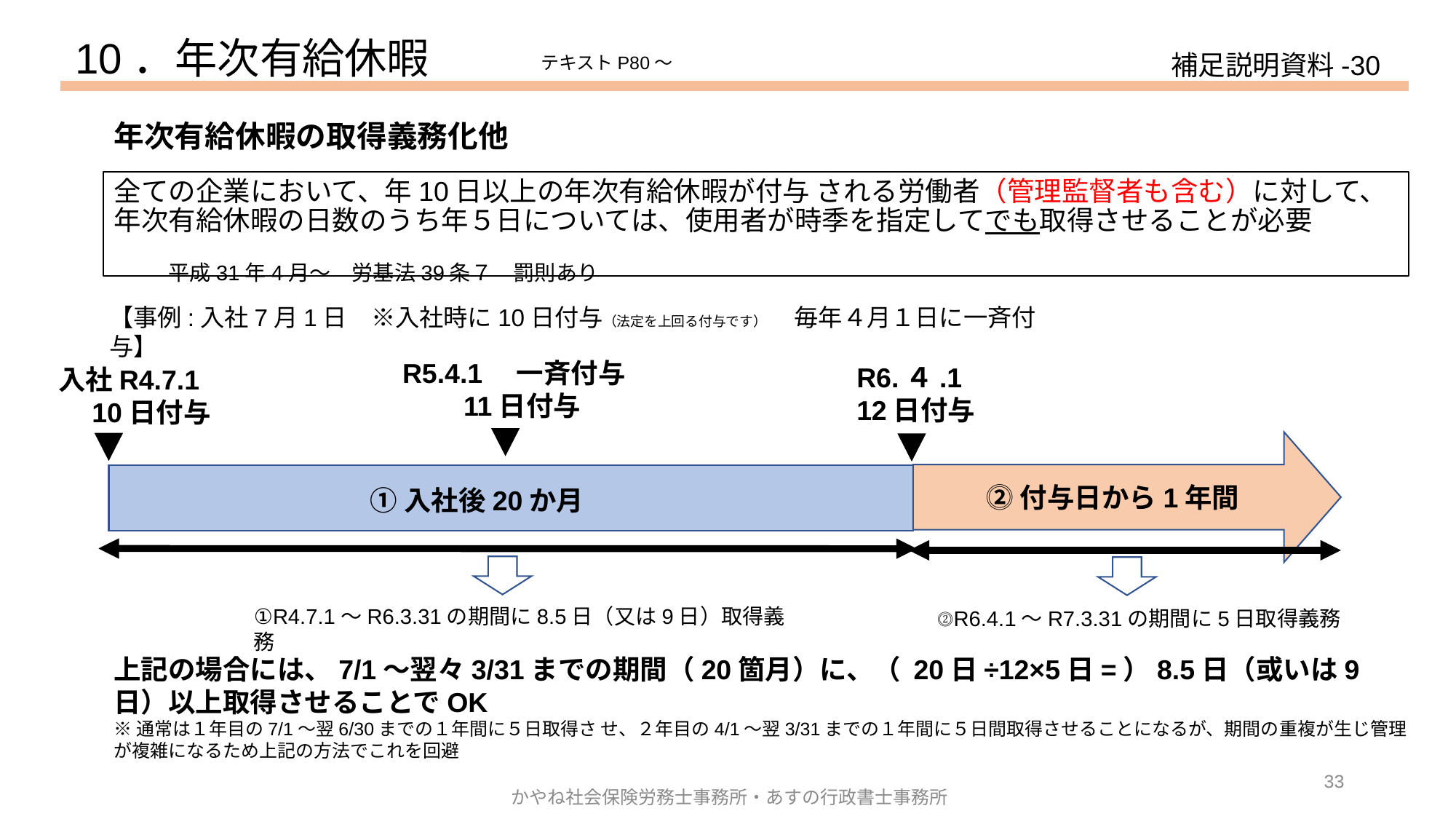

10．年次有給休暇
補足説明資料-30
テキストP80～
年次有給休暇の取得義務化他
全ての企業において、年10日以上の年次有給休暇が付与 される労働者（管理監督者も含む）に対して、年次有給休暇の日数のうち年５日については、使用者が時季を指定してでも取得させることが必要
　　　　　　　　　　　　　　　　　　　　　　　　　　　　　　　　　　　　　　　　　　　　　　　　　平成31年4月～　労基法39条７　罰則あり

【事例:入社7月1日　※入社時に10日付与（法定を上回る付与です）　　毎年４月１日に一斉付与】
R5.4.1　一斉付与
　　11日付与
R6.４.1
12日付与
入社R4.7.1
　10日付与
⓶付与日から1年間

①入社後20か月

①R4.7.1～R6.3.31の期間に8.5日（又は9日）取得義務

⓶R6.4.1～R7.3.31の期間に5日取得義務
上記の場合には、7/1～翌々3/31までの期間（20箇月）に、（ 20日÷12×5日=）8.5日（或いは9日）以上取得させることでOK
※通常は１年目の7/1～翌6/30までの１年間に５日取得さ せ、２年目の4/1～翌3/31までの１年間に５日間取得させることになるが、期間の重複が生じ管理が複雑になるため上記の方法でこれを回避
33
かやね社会保険労務士事務所・あすの行政書士事務所